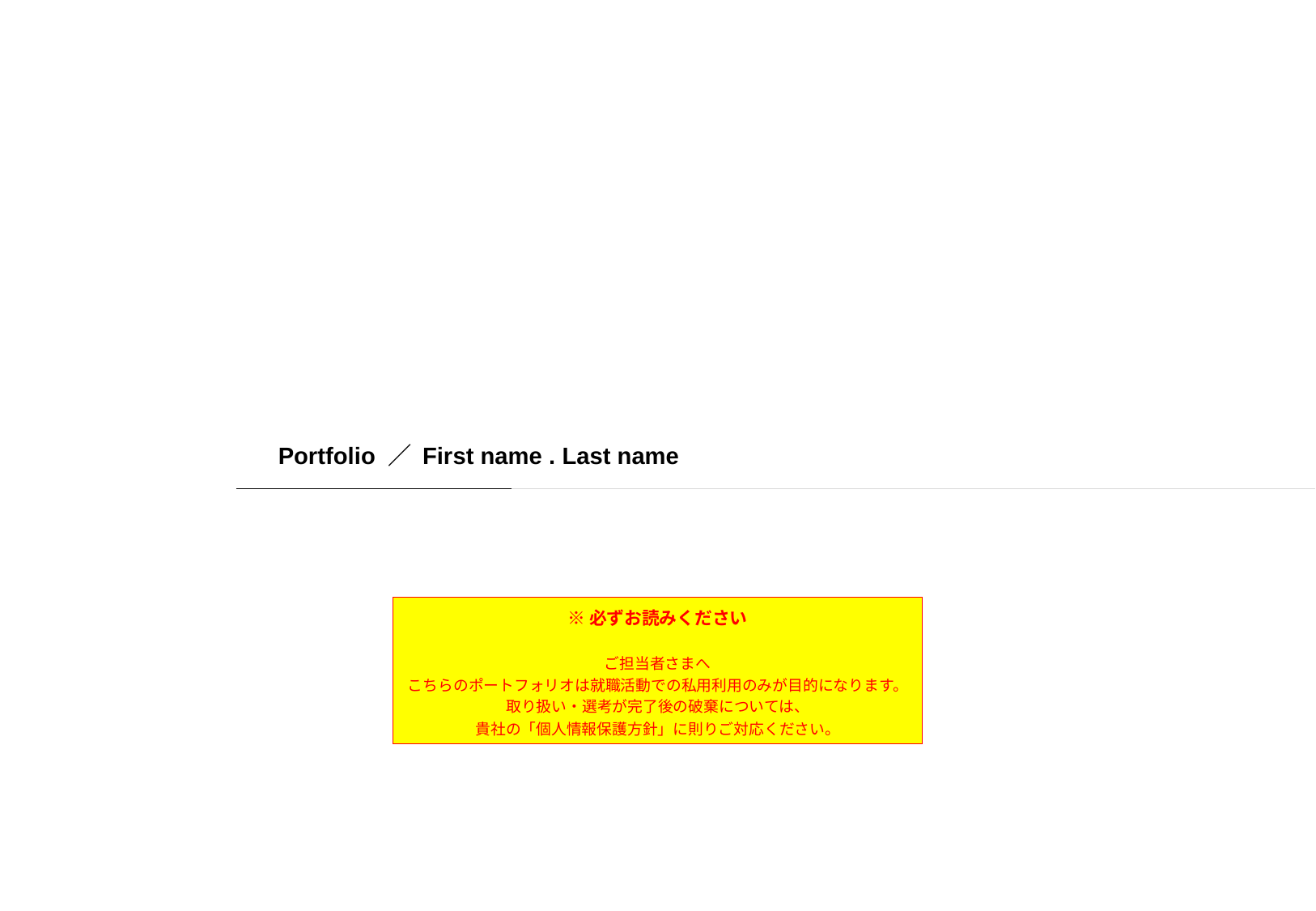

Portfolio ／ First name . Last name
※必ずお読みください

ご担当者さまへ
こちらのポートフォリオは就職活動での私用利用のみが目的になります。
取り扱い・選考が完了後の破棄については、
貴社の「個人情報保護方針」に則りご対応ください。